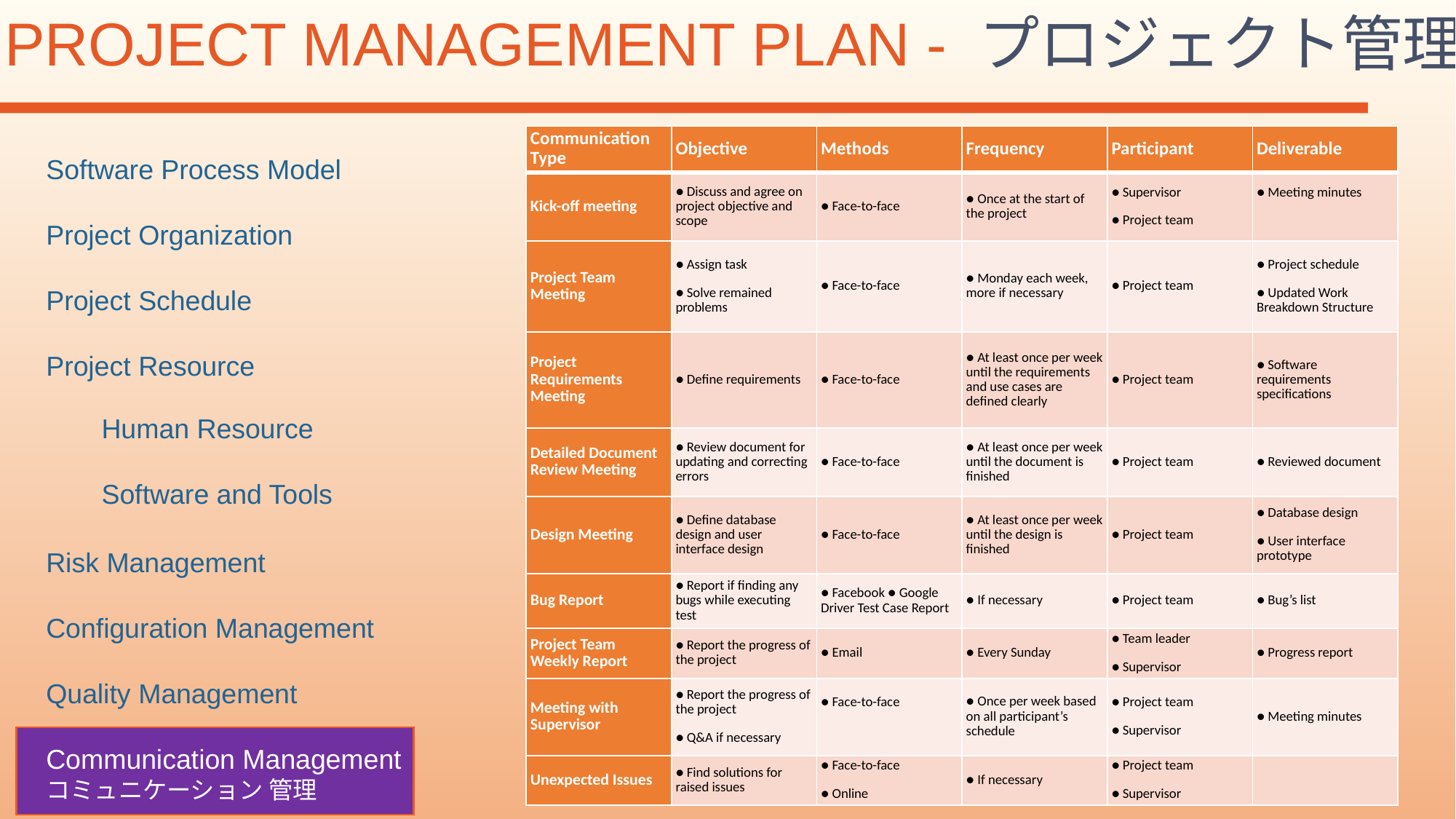

2. PROJECT MANAGEMENT PLAN - プロジェクト管理

| Communication Type | Objective | Methods | Frequency | Participant | Deliverable |
| --- | --- | --- | --- | --- | --- |
| Kick-off meeting | ● Discuss and agree on project objective and scope | ● Face-to-face | ● Once at the start of the project | ● Supervisor ● Project team | ● Meeting minutes |
| Project Team Meeting | ● Assign task ● Solve remained problems | ● Face-to-face | ● Monday each week, more if necessary | ● Project team | ● Project schedule ● Updated Work Breakdown Structure |
| Project Requirements Meeting | ● Define requirements | ● Face-to-face | ● At least once per week until the requirements and use cases are defined clearly | ● Project team | ● Software requirements specifications |
| Detailed Document Review Meeting | ● Review document for updating and correcting errors | ● Face-to-face | ● At least once per week until the document is finished | ● Project team | ● Reviewed document |
| Design Meeting | ● Define database design and user interface design | ● Face-to-face | ● At least once per week until the design is finished | ● Project team | ● Database design ● User interface prototype |
| Bug Report | ● Report if finding any bugs while executing test | ● Facebook ● Google Driver Test Case Report | ● If necessary | ● Project team | ● Bug’s list |
| Project Team Weekly Report | ● Report the progress of the project | ● Email | ● Every Sunday | ● Team leader ● Supervisor | ● Progress report |
| Meeting with Supervisor | ● Report the progress of the project ● Q&A if necessary | ● Face-to-face | ● Once per week based on all participant’s schedule | ● Project team ● Supervisor | ● Meeting minutes |
| Unexpected Issues | ● Find solutions for raised issues | ● Face-to-face ● Online | ● If necessary | ● Project team ● Supervisor |  |
Software Process Model

Project Organization

Project Schedule

Project Resource

Risk Management

Configuration Management

Quality Management

Communication Management
コミュニケーション 管理
Human Resource

Software and Tools